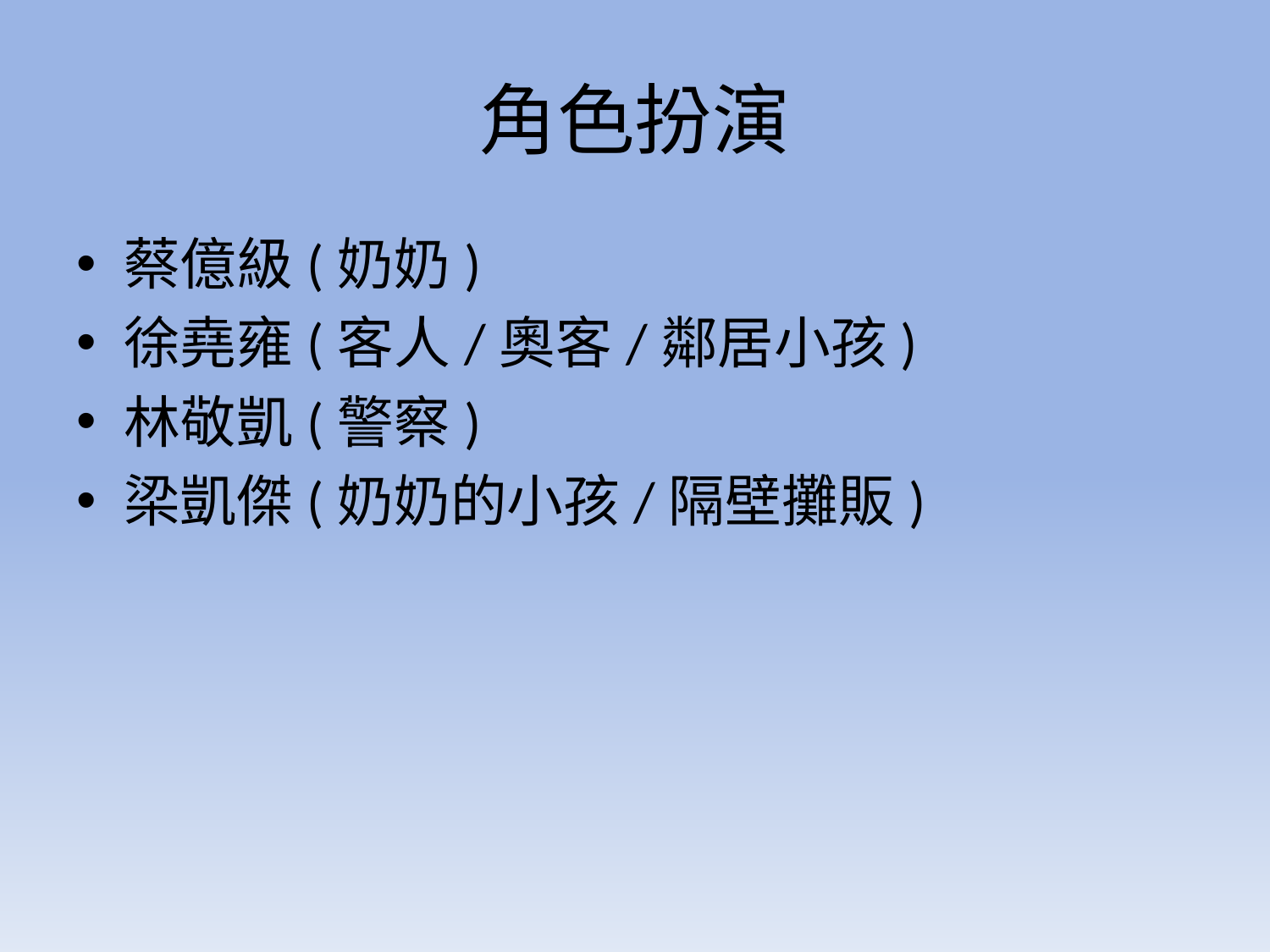

# 角色扮演
蔡億級(奶奶)
徐堯雍(客人/奧客/鄰居小孩)
林敬凱(警察)
梁凱傑(奶奶的小孩/隔壁攤販)